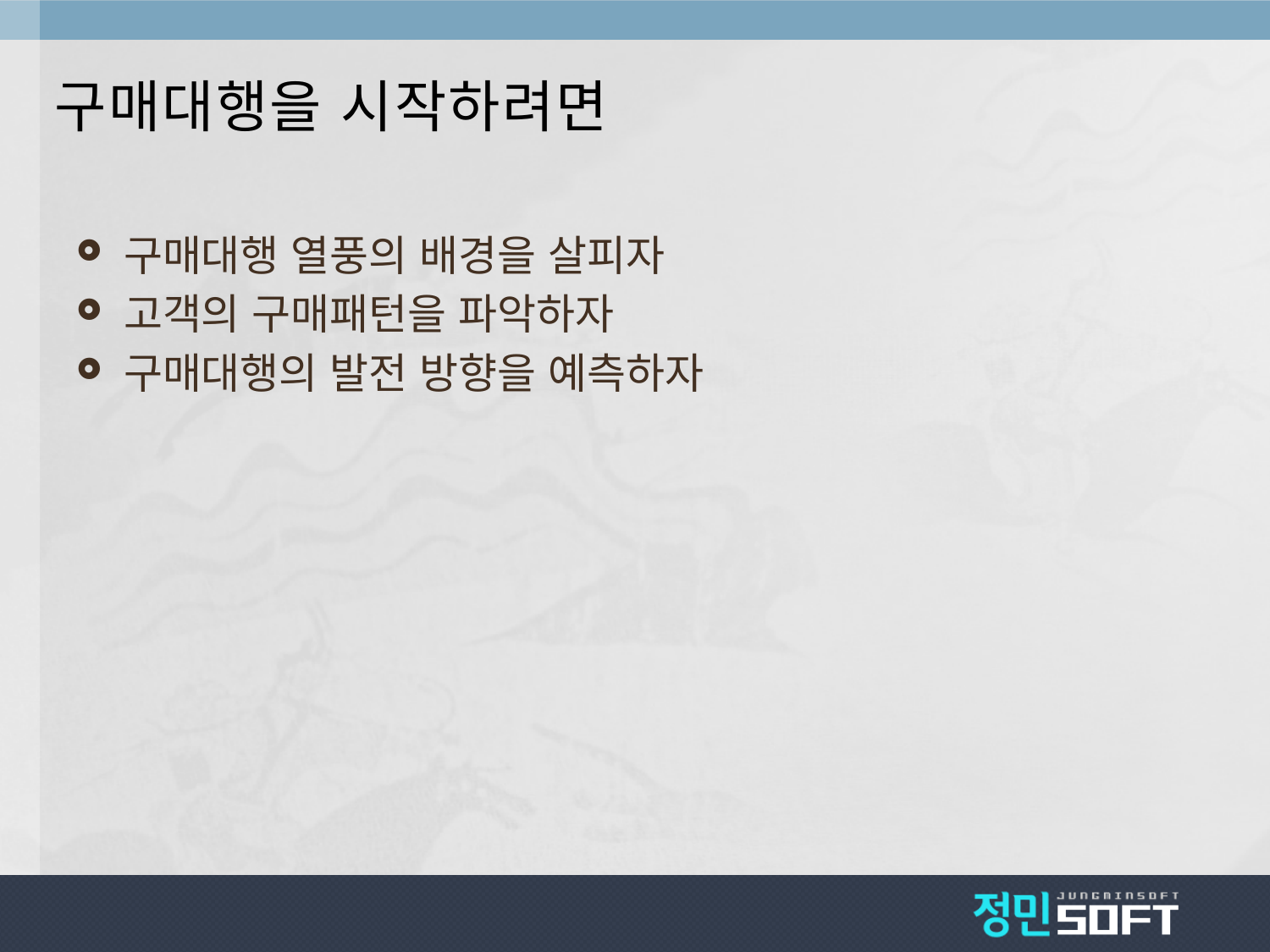

# 구매대행을 시작하려면
구매대행 열풍의 배경을 살피자
고객의 구매패턴을 파악하자
구매대행의 발전 방향을 예측하자